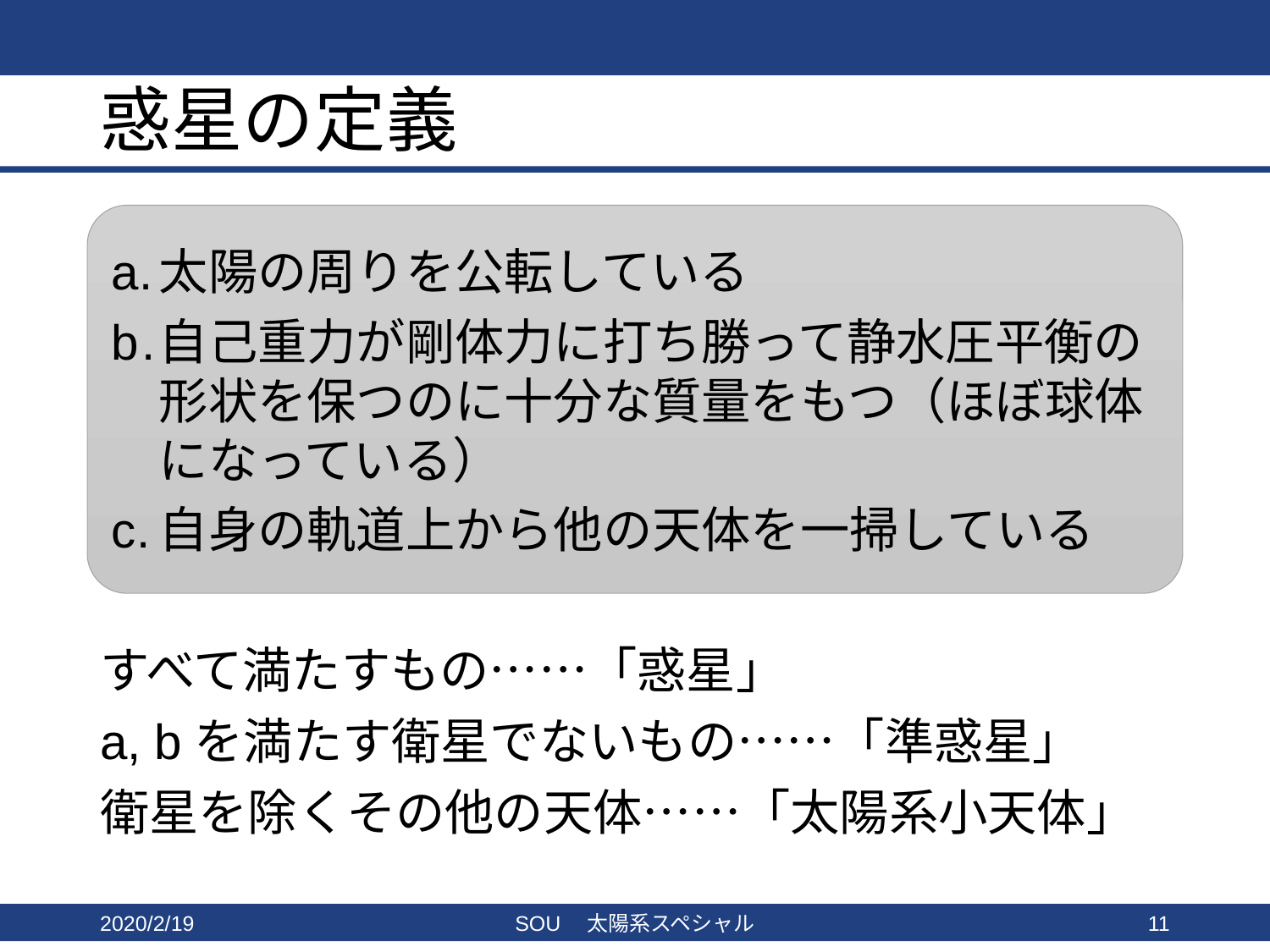

# 惑星の定義
太陽の周りを公転している
自己重力が剛体力に打ち勝って静水圧平衡の形状を保つのに十分な質量をもつ（ほぼ球体になっている）
自身の軌道上から他の天体を一掃している
すべて満たすもの……「惑星」
a, bを満たす衛星でないもの……「準惑星」
衛星を除くその他の天体……「太陽系小天体」
2020/2/19
SOU　太陽系スペシャル
11